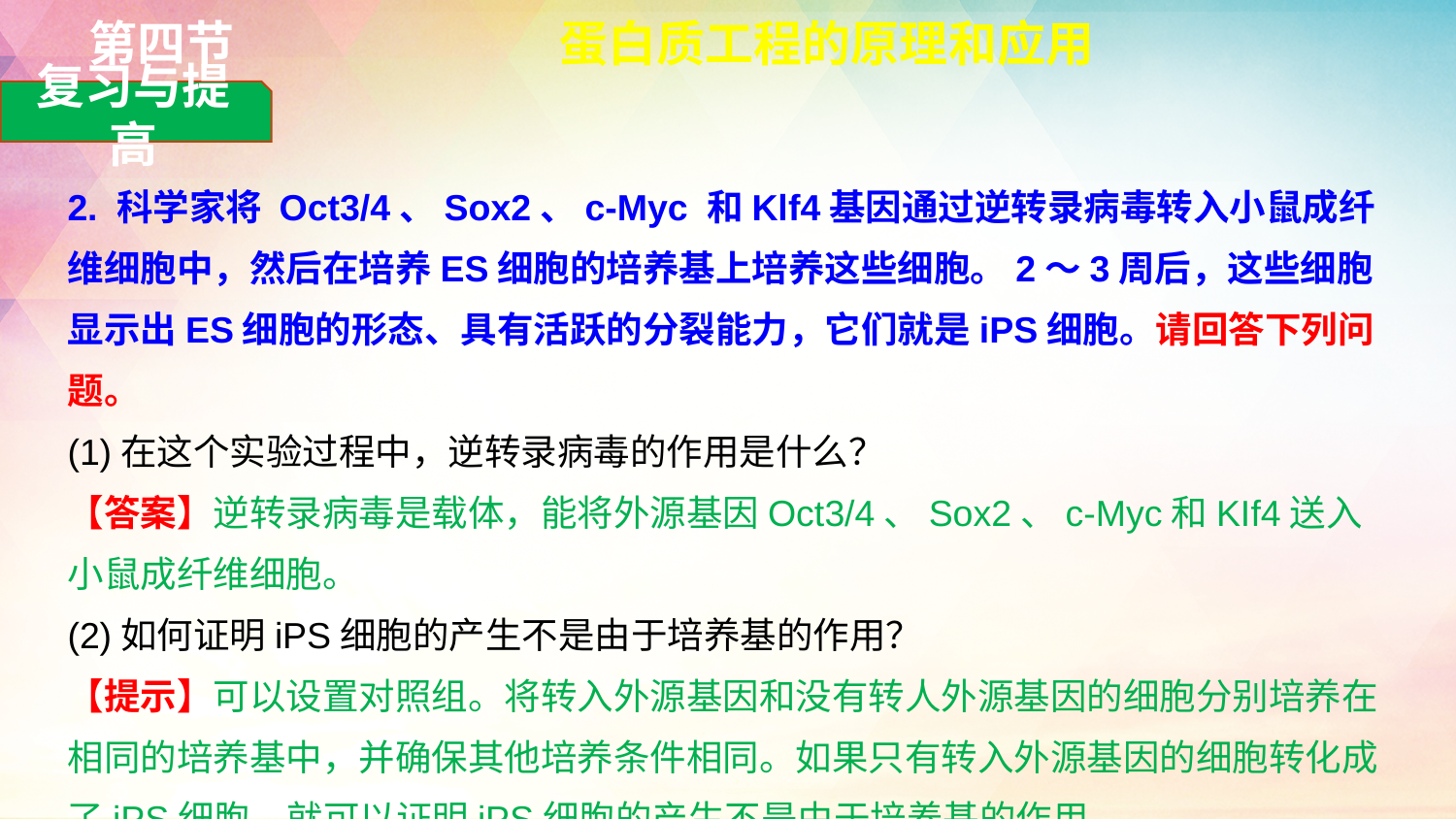

第四节
    蛋白质工程的原理和应用
复习与提高
2. 科学家将 Oct3/4、Sox2、c-Myc 和Klf4基因通过逆转录病毒转入小鼠成纤维细胞中，然后在培养ES细胞的培养基上培养这些细胞。2〜3周后，这些细胞显示出ES细胞的形态、具有活跃的分裂能力，它们就是iPS细胞。请回答下列问题。
(1)在这个实验过程中，逆转录病毒的作用是什么？
【答案】逆转录病毒是载体，能将外源基因Oct3/4、Sox2、c-Myc和KIf4送入小鼠成纤维细胞。
(2)如何证明iPS细胞的产生不是由于培养基的作用？
【提示】可以设置对照组。将转入外源基因和没有转人外源基因的细胞分别培养在相同的培养基中，并确保其他培养条件相同。如果只有转入外源基因的细胞转化成了iPS细胞，就可以证明iPS细胞的产生不是由于培养基的作用。